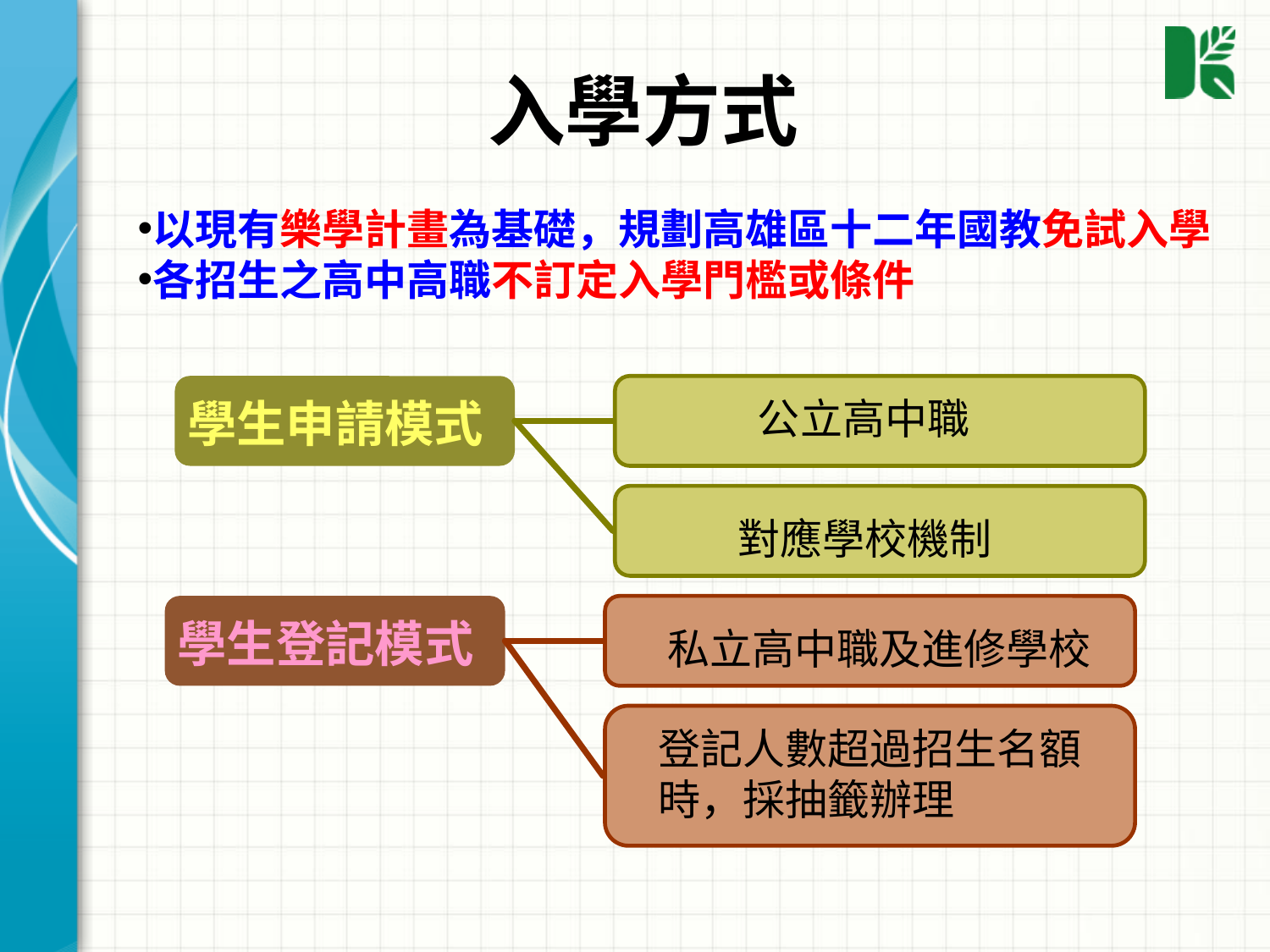

入學方式
以現有樂學計畫為基礎，規劃高雄區十二年國教免試入學
各招生之高中高職不訂定入學門檻或條件

公立高中職
學生申請模式

對應學校機制

學生登記模式
私立高中職及進修學校

登記人數超過招生名額時，採抽籤辦理